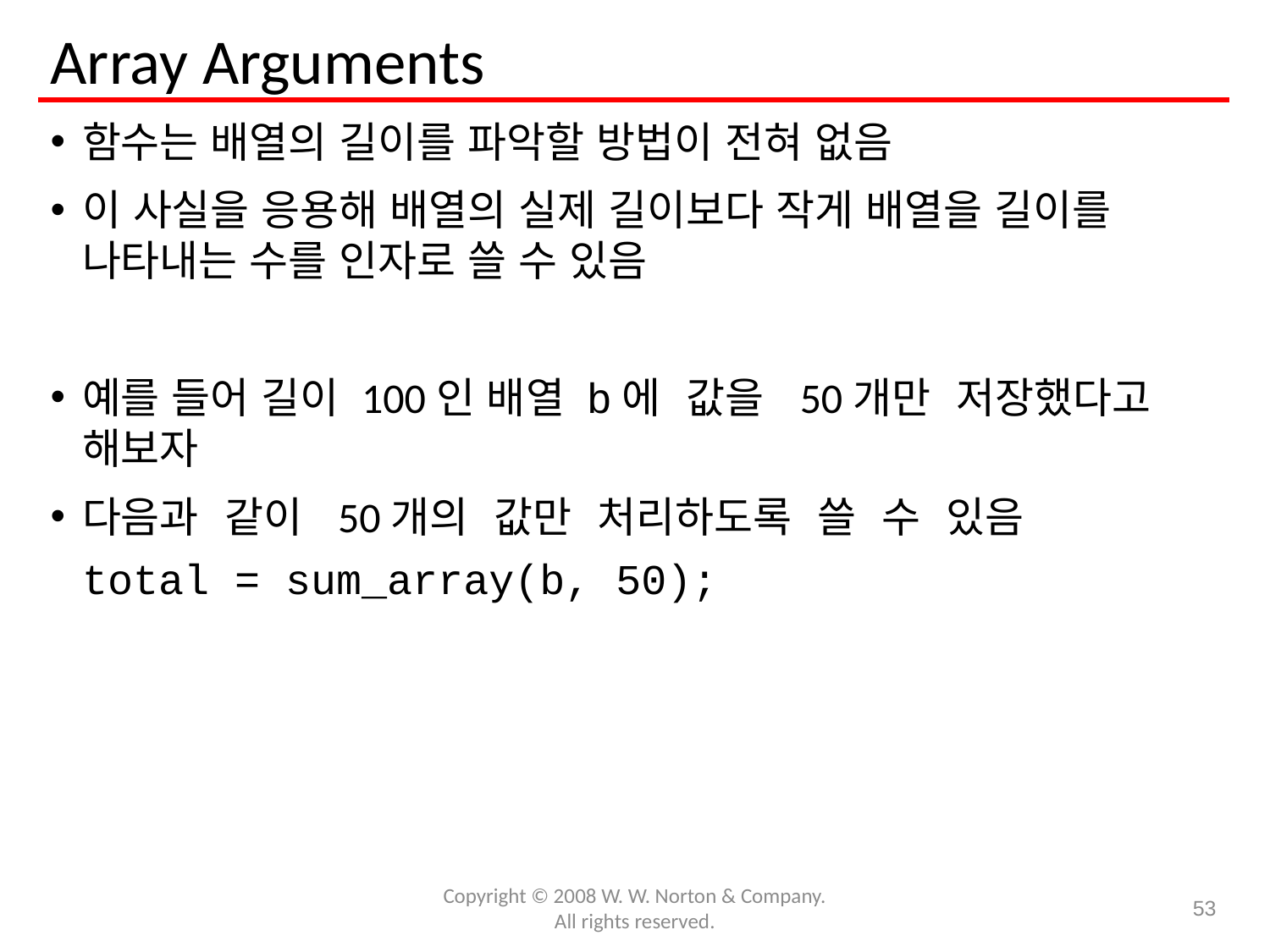

# Array Arguments
함수는 배열의 길이를 파악할 방법이 전혀 없음
이 사실을 응용해 배열의 실제 길이보다 작게 배열을 길이를 나타내는 수를 인자로 쓸 수 있음

예를 들어 길이 100인 배열 b에 값을 50개만 저장했다고 해보자
다음과 같이 50개의 값만 처리하도록 쓸 수 있음
	total = sum_array(b, 50);
Copyright © 2008 W. W. Norton & Company.
All rights reserved.
53